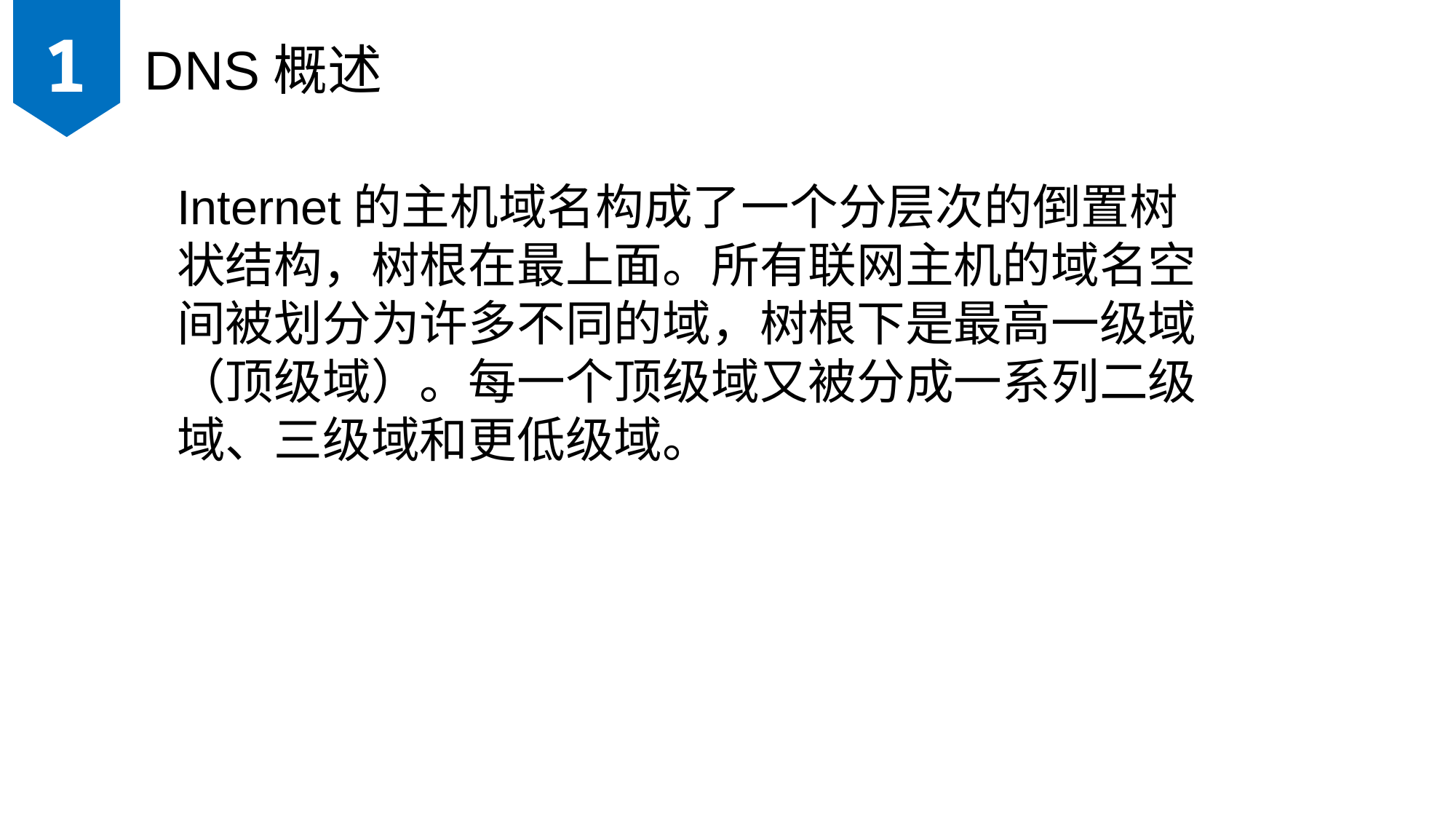

1

DNS概述
Internet的主机域名构成了一个分层次的倒置树状结构，树根在最上面。所有联网主机的域名空间被划分为许多不同的域，树根下是最高一级域（顶级域）。每一个顶级域又被分成一系列二级域、三级域和更低级域。